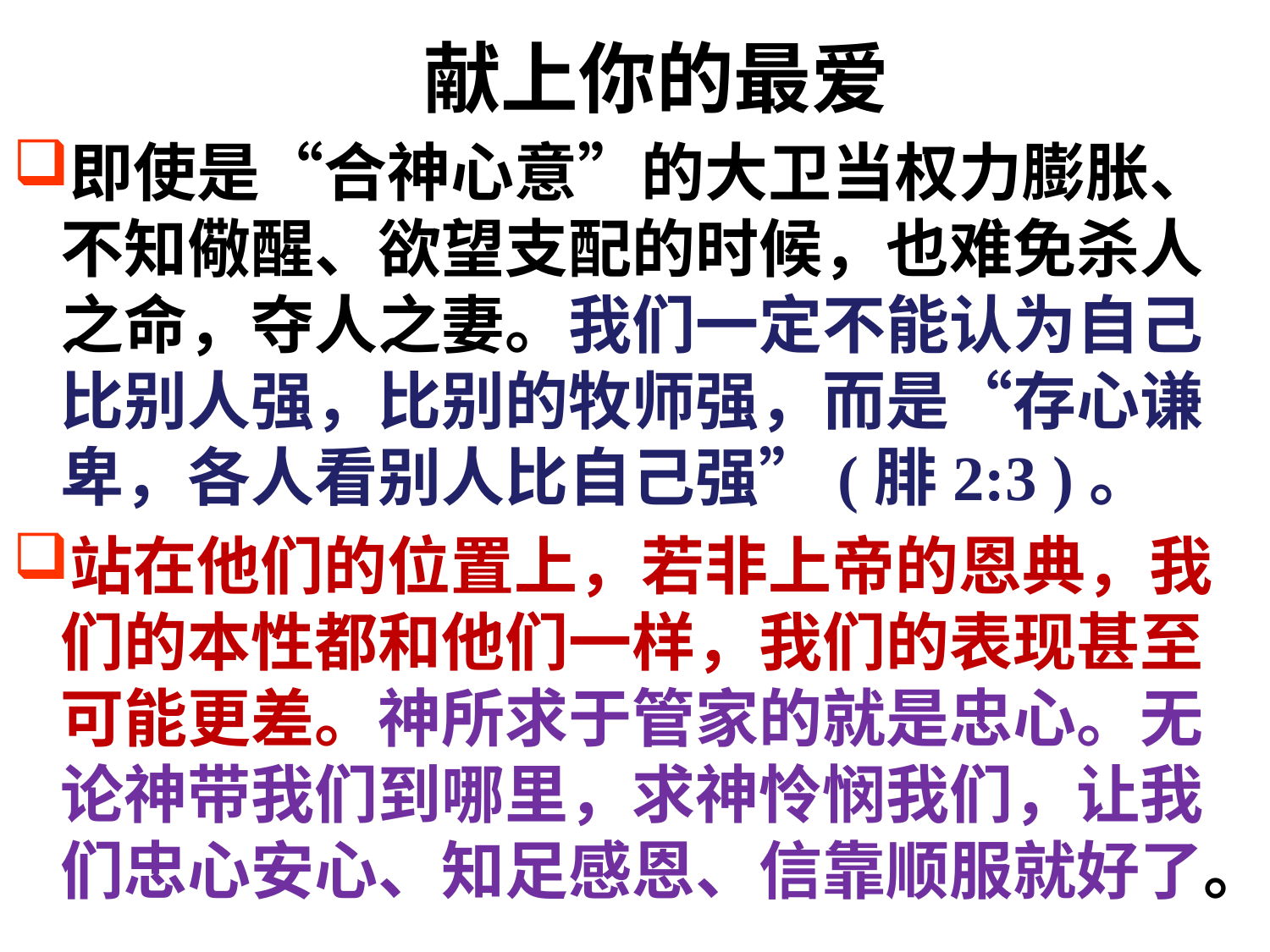

# 献上你的最爱
即使是“合神心意”的大卫当权力膨胀、不知儆醒、欲望支配的时候，也难免杀人之命，夺人之妻。我们一定不能认为自己比别人强，比别的牧师强，而是“存心谦卑，各人看别人比自己强”(腓2:3 )。
站在他们的位置上，若非上帝的恩典，我们的本性都和他们一样，我们的表现甚至可能更差。神所求于管家的就是忠心。无论神带我们到哪里，求神怜悯我们，让我们忠心安心、知足感恩、信靠顺服就好了。